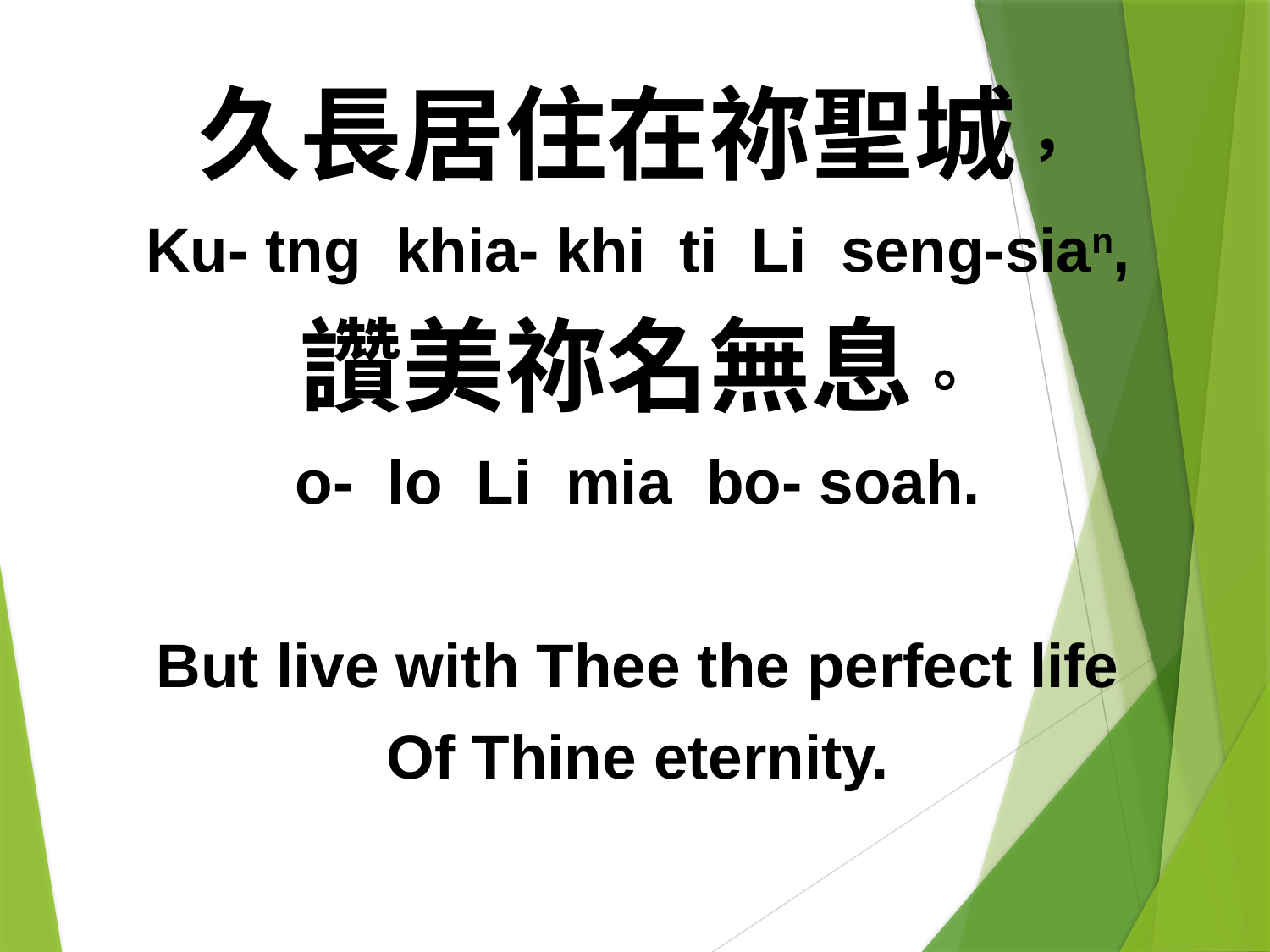

久長居住在祢聖城，
Ku- tng  khia- khi  ti  Li  seng-sian,
讚美祢名無息。
o-  lo  Li  mia  bo- soah.

But live with Thee the perfect life
Of Thine eternity.